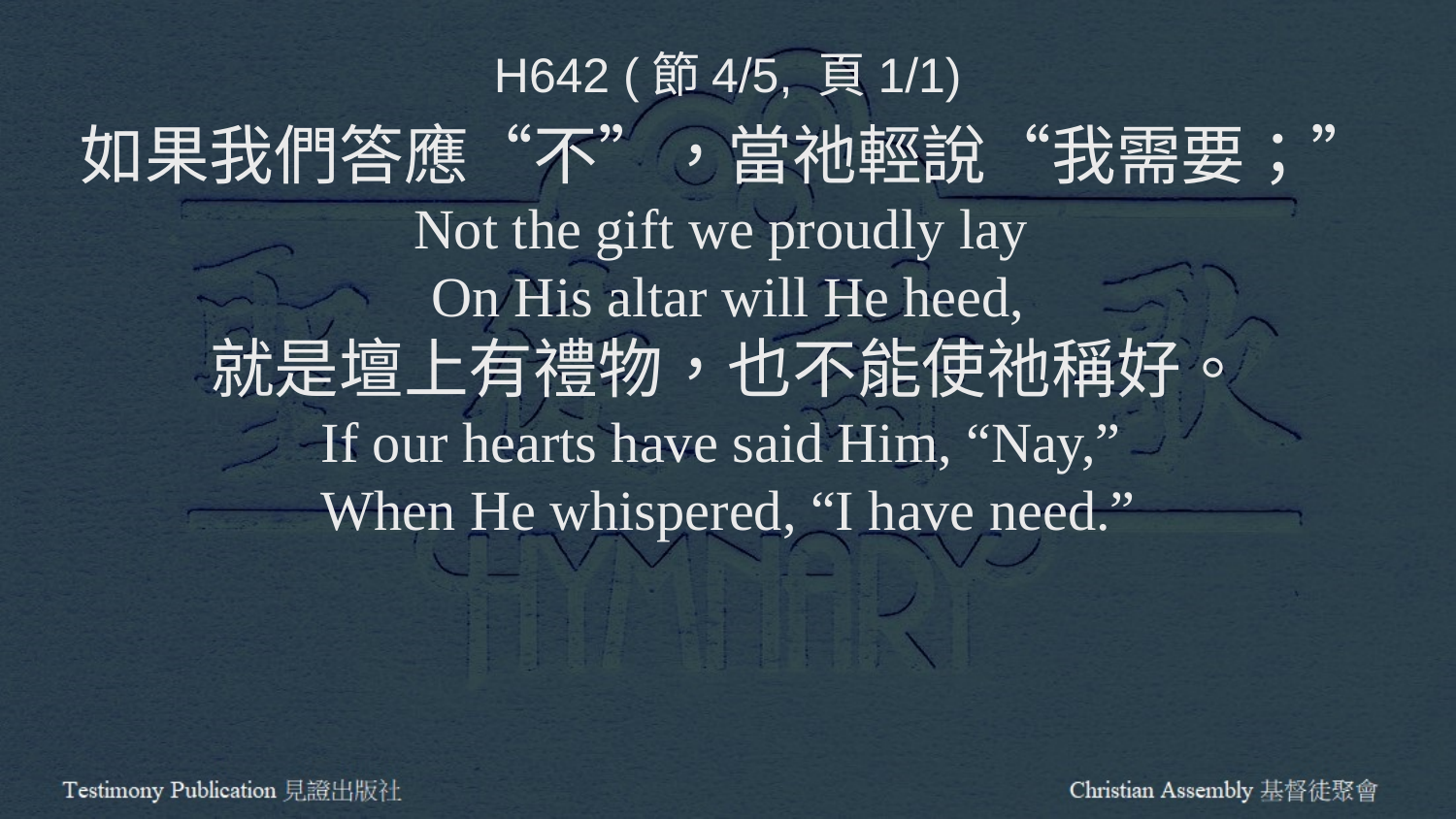

H642 (節4/5, 頁1/1)
如果我們答應“不”，當祂輕說“我需要；”
Not the gift we proudly lay
On His altar will He heed,
就是壇上有禮物，也不能使祂稱好。
If our hearts have said Him, “Nay,”
When He whispered, “I have need.”